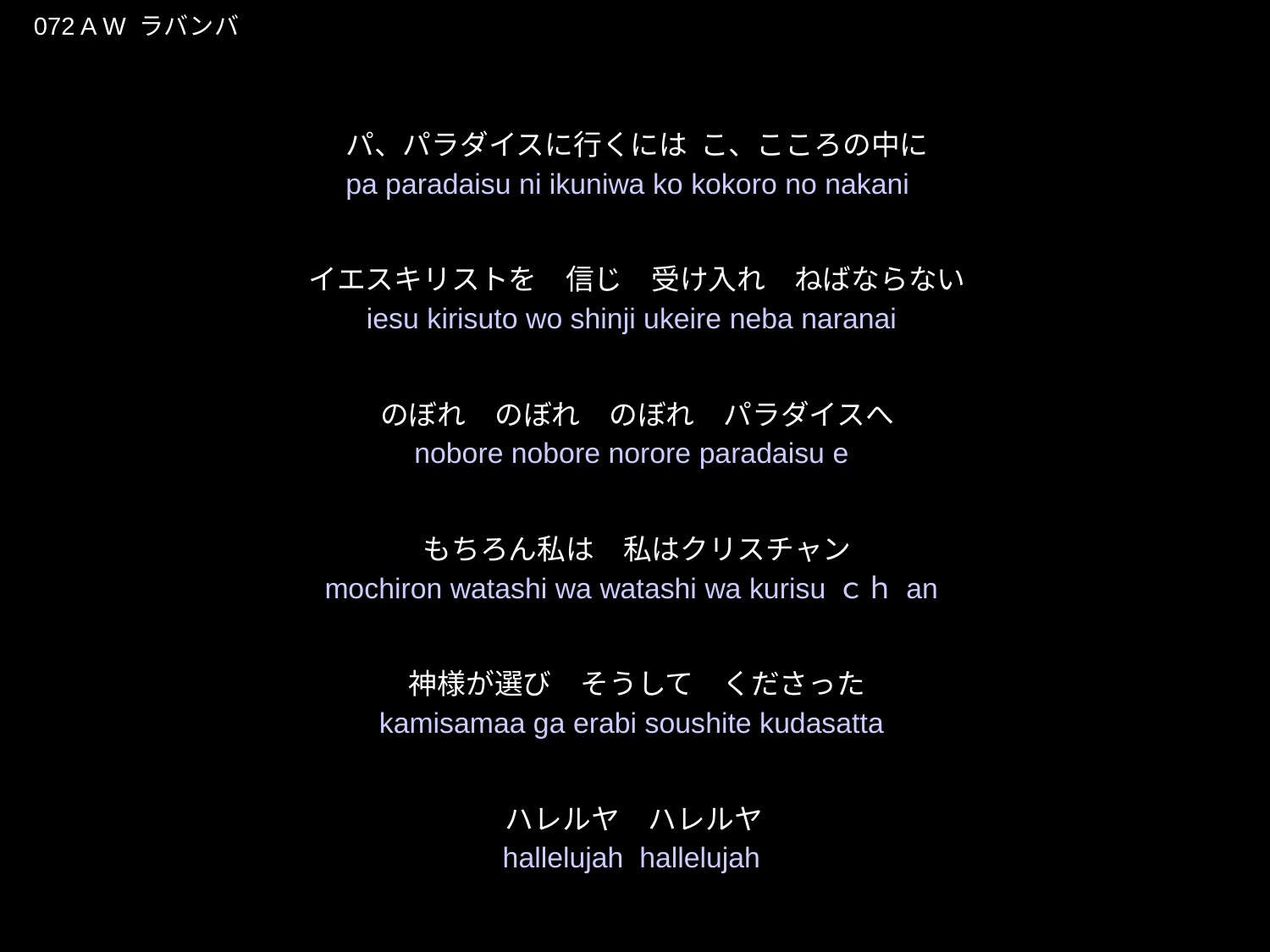

らばんば
★W
072 A W ラバンバ
★３
パ、パラダイスに行くには  こ、こころの中に

イエスキリストを　信じ　受け入れ　ねばならない

のぼれ　のぼれ　のぼれ　パラダイスへ

もちろん私は　私はクリスチャン

神様が選び　そうして　くださった

ハレルヤ　ハレルヤ
pa paradaisu ni ikuniwa ko kokoro no nakani

iesu kirisuto wo shinji ukeire neba naranai

nobore nobore norore paradaisu e

mochiron watashi wa watashi wa kurisuｃｈan

kamisamaa ga erabi soushite kudasatta

hallelujah  hallelujah